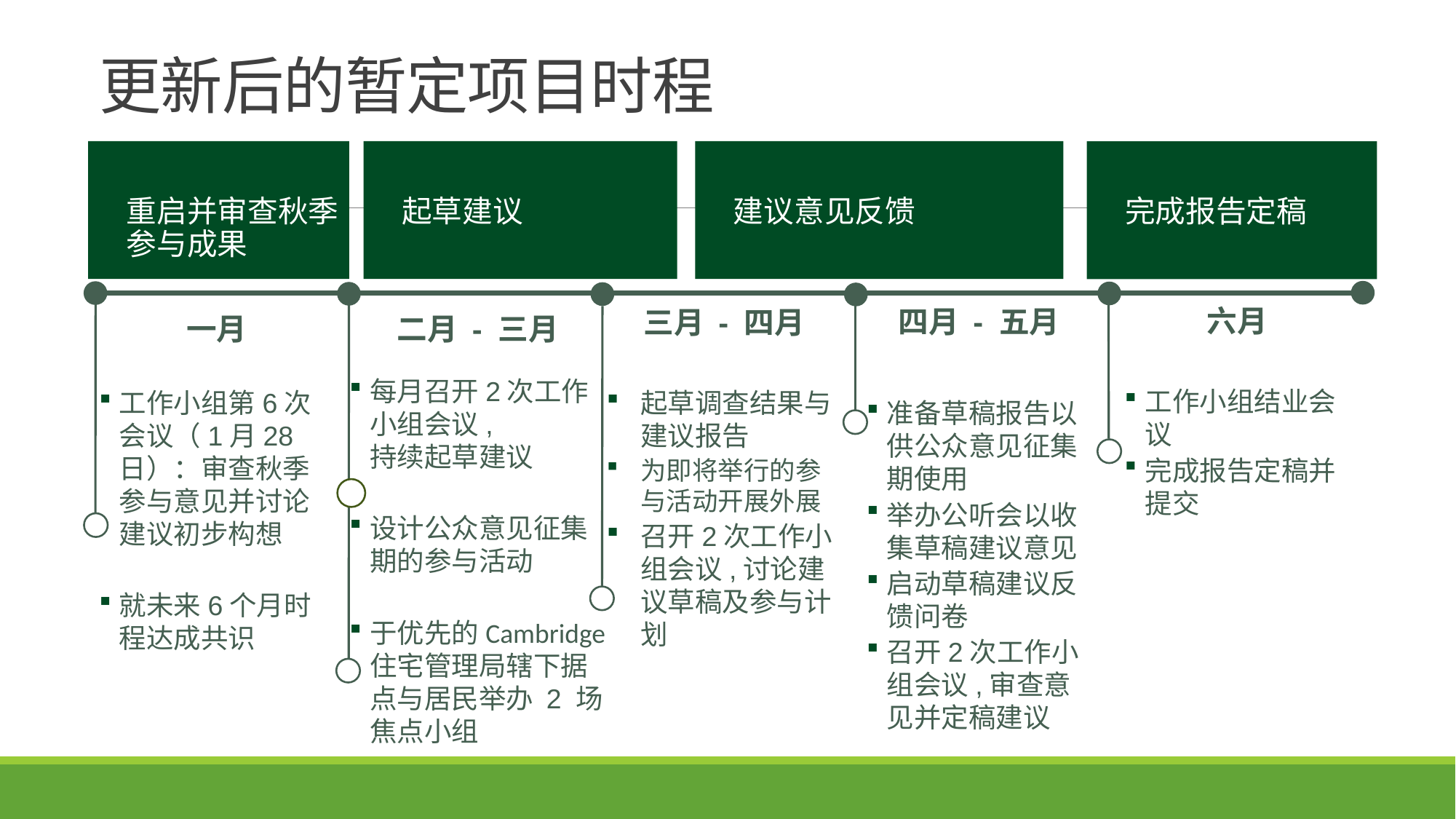

# 更新后的暂定项目时程
重启并审查秋季参与成果
起草建议
建议意见反馈

完成报告定稿

六月

工作小组结业会议
完成报告定稿并提交

四月 - 五月

准备草稿报告以供公众意见征集期使用
举办公听会以收集草稿建议意见
启动草稿建议反馈问卷
召开2次工作小组会议,审查意见并定稿建议

三月 - 四月

起草调查结果与建议报告
为即将举行的参与活动开展外展
召开2次工作小组会议,讨论建议草稿及参与计划

二月 - 三月

每月召开2次工作小组会议,
持续起草建议

设计公众意见征集期的参与活动

于优先的Cambridge住宅管理局辖下据点与居民举办 2 场焦点小组

一月

工作小组第6次会议（1月28日）：审查秋季参与意见并讨论建议初步构想

就未来6个月时程达成共识